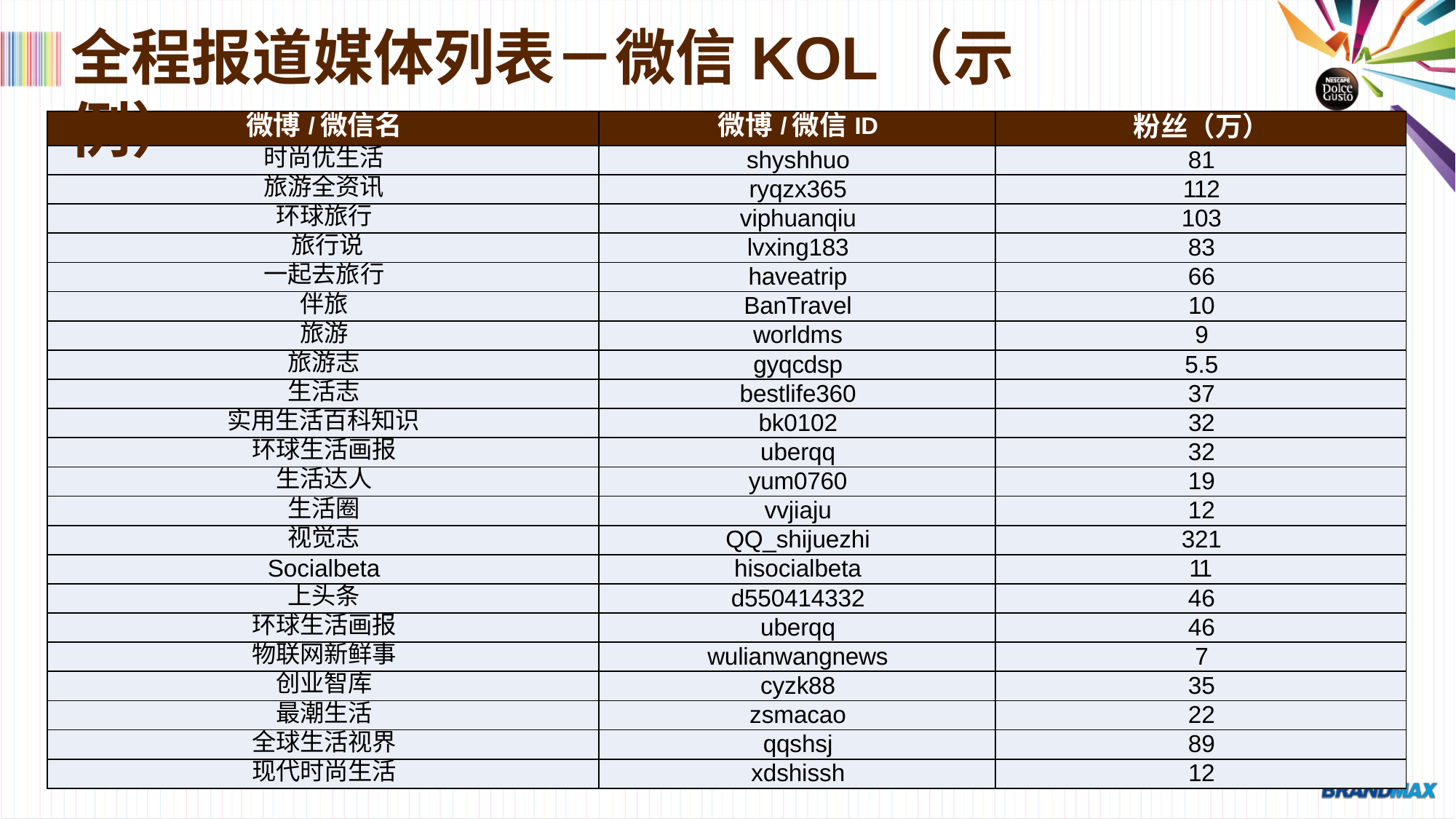

# 全程报道媒体列表－微信KOL（示例）
| 微博/微信名 | 微博/微信ID | 粉丝（万） |
| --- | --- | --- |
| 时尚优生活 | shyshhuo | 81 |
| 旅游全资讯 | ryqzx365 | 112 |
| 环球旅行 | viphuanqiu | 103 |
| 旅行说 | lvxing183 | 83 |
| 一起去旅行 | haveatrip | 66 |
| 伴旅 | BanTravel | 10 |
| 旅游 | worldms | 9 |
| 旅游志 | gyqcdsp | 5.5 |
| 生活志 | bestlife360 | 37 |
| 实用生活百科知识 | bk0102 | 32 |
| 环球生活画报 | uberqq | 32 |
| 生活达人 | yum0760 | 19 |
| 生活圈 | vvjiaju | 12 |
| 视觉志 | QQ\_shijuezhi | 321 |
| Socialbeta | hisocialbeta | 11 |
| 上头条 | d550414332 | 46 |
| 环球生活画报 | uberqq | 46 |
| 物联网新鲜事 | wulianwangnews | 7 |
| 创业智库 | cyzk88 | 35 |
| 最潮生活 | zsmacao | 22 |
| 全球生活视界 | qqshsj | 89 |
| 现代时尚生活 | xdshissh | 12 |